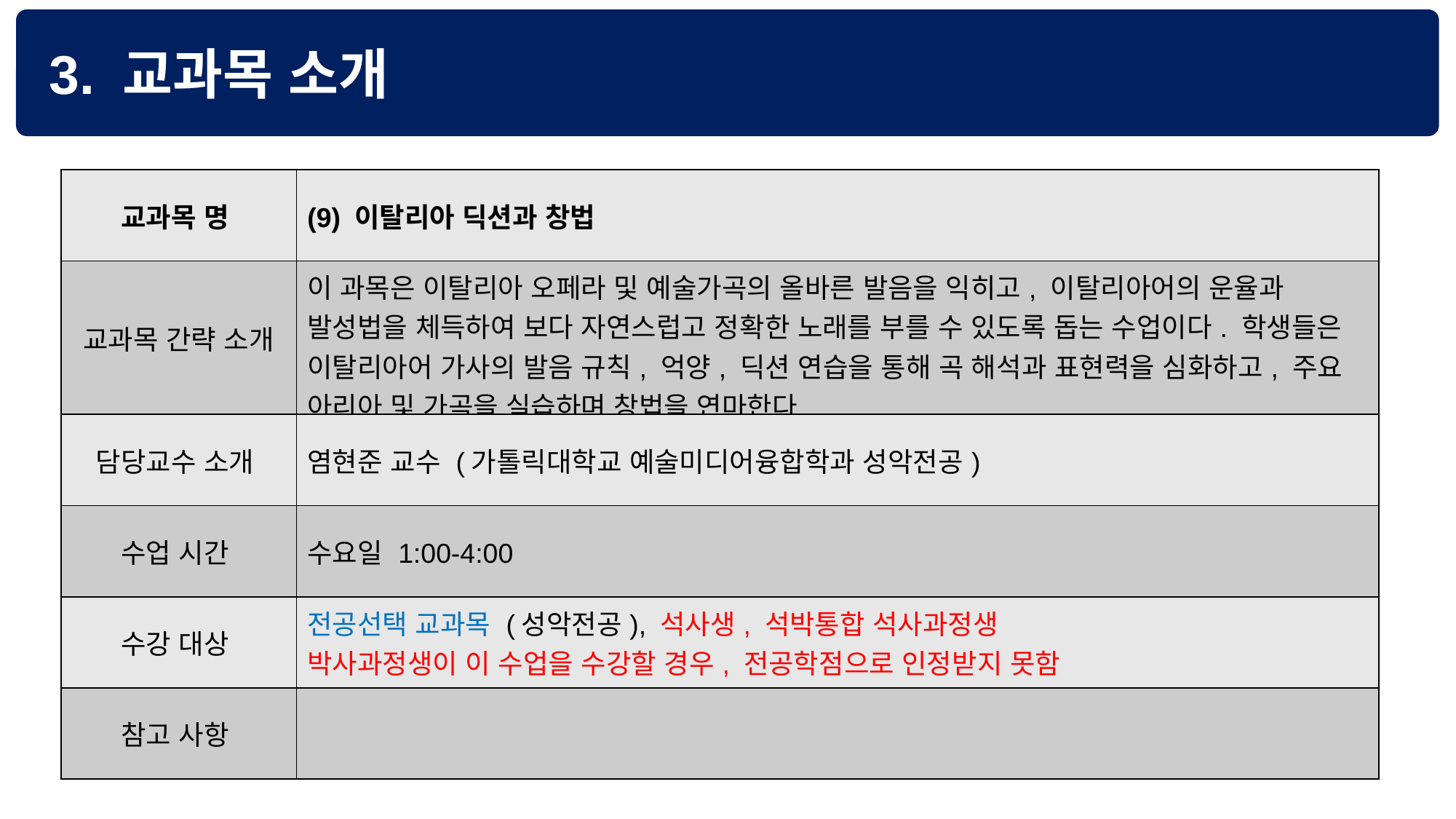

3. 교과목 소개
| 교과목 명 | (9) 이탈리아 딕션과 창법 |
| --- | --- |
| 교과목 간략 소개 | 이 과목은 이탈리아 오페라 및 예술가곡의 올바른 발음을 익히고, 이탈리아어의 운율과 발성법을 체득하여 보다 자연스럽고 정확한 노래를 부를 수 있도록 돕는 수업이다. 학생들은 이탈리아어 가사의 발음 규칙, 억양, 딕션 연습을 통해 곡 해석과 표현력을 심화하고, 주요 아리아 및 가곡을 실습하며 창법을 연마한다. |
| 담당교수 소개 | 염현준 교수 (가톨릭대학교 예술미디어융합학과 성악전공) |
| 수업 시간 | 수요일 1:00-4:00 |
| 수강 대상 | 전공선택 교과목 (성악전공), 석사생, 석박통합 석사과정생 박사과정생이 이 수업을 수강할 경우, 전공학점으로 인정받지 못함 |
| 참고 사항 |  |